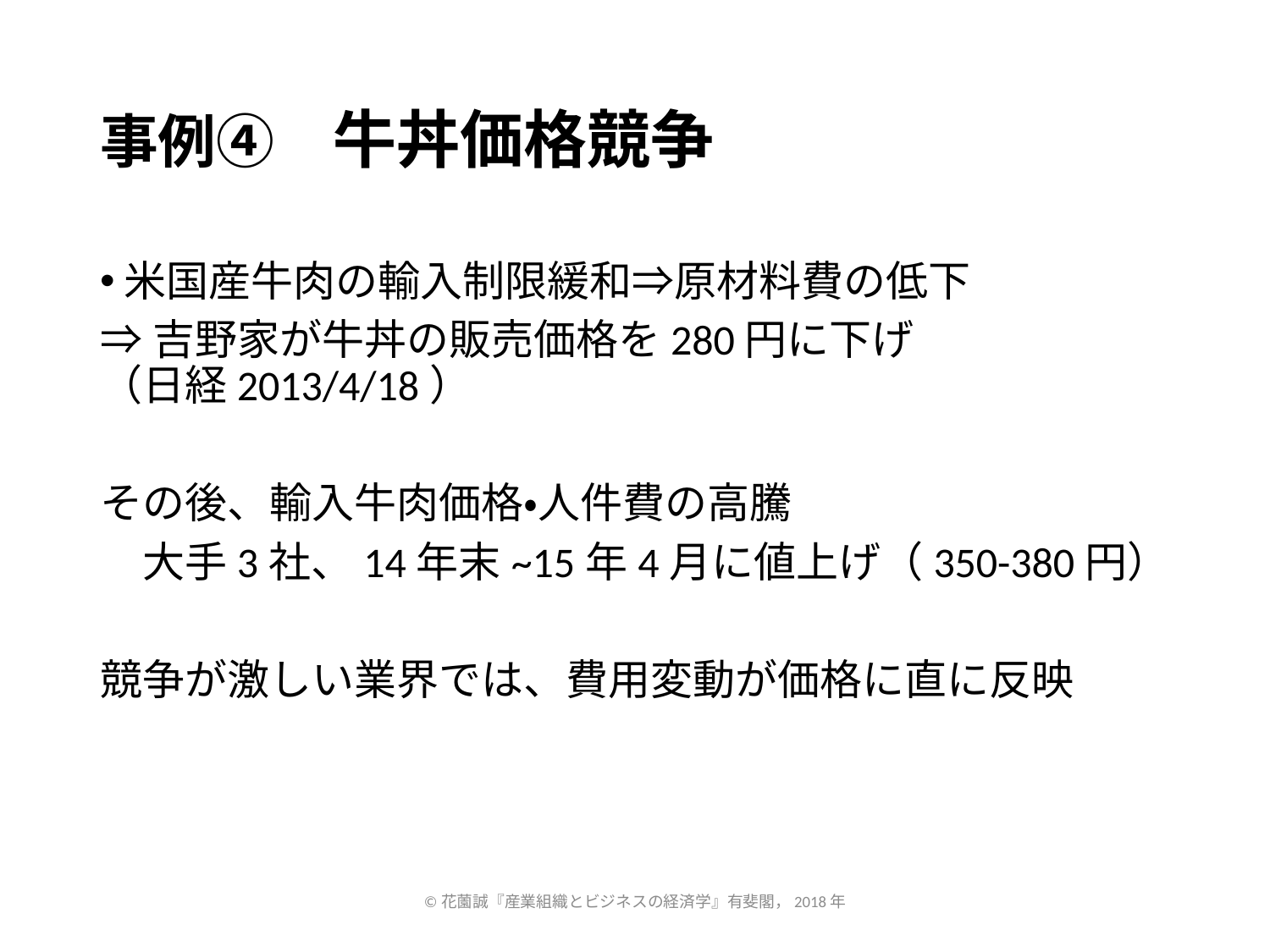

# 事例④　牛丼価格競争
米国産牛肉の輸入制限緩和⇒原材料費の低下
⇒吉野家が牛丼の販売価格を280円に下げ　　　　　（日経2013/4/18）

その後、輸入牛肉価格・人件費の高騰
　大手3社、14年末~15年4月に値上げ（350-380円）

競争が激しい業界では、費用変動が価格に直に反映
©花薗誠『産業組織とビジネスの経済学』有斐閣，2018年